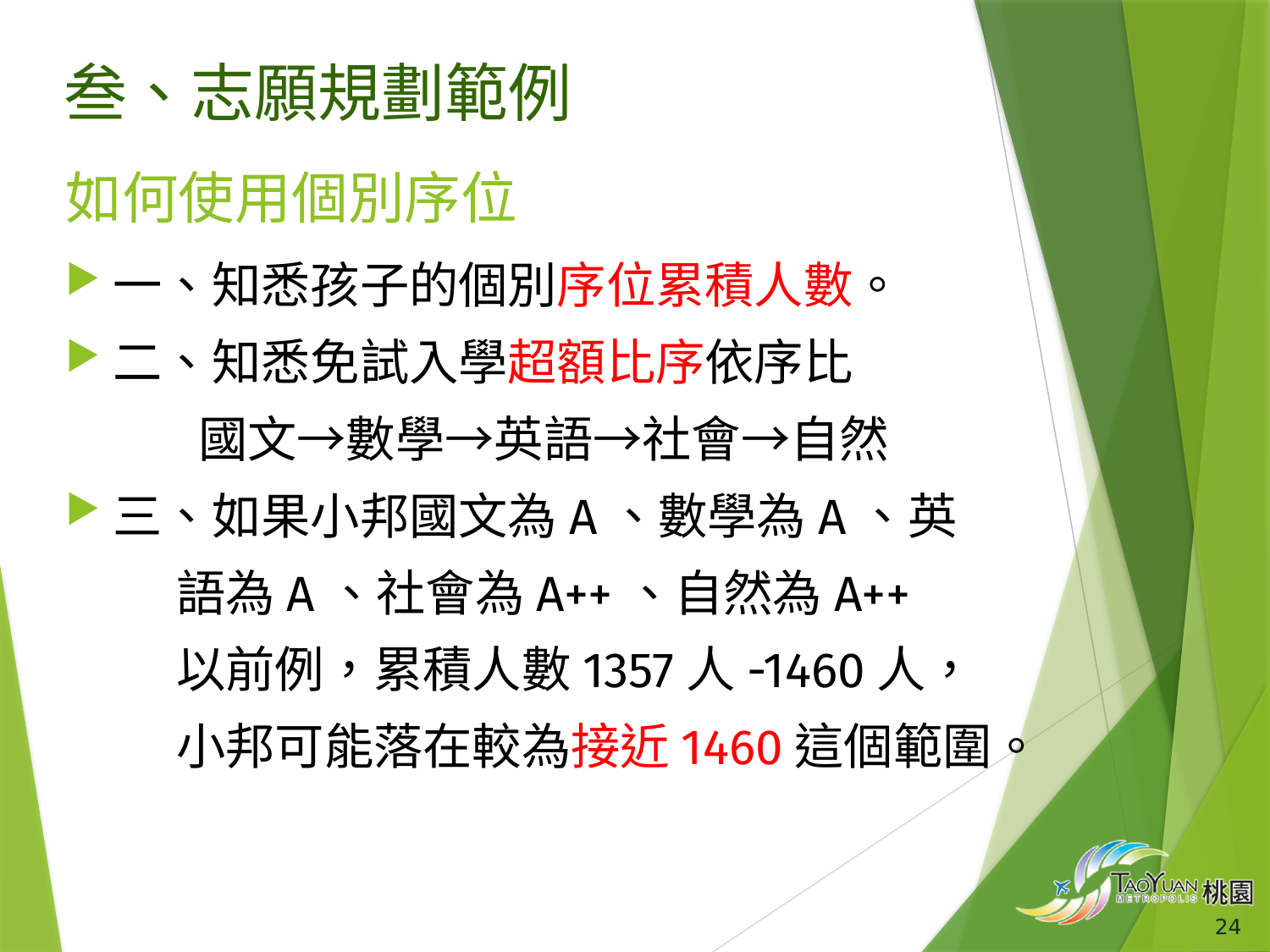

叁、志願規劃範例
# 如何使用個別序位
一、知悉孩子的個別序位累積人數。
二、知悉免試入學超額比序依序比
           國文→數學→英語→社會→自然
三、如果小邦國文為A、數學為A、英
         語為A、社會為A++、自然為A++
         以前例，累積人數1357人-1460人，
         小邦可能落在較為接近1460這個範圍。
24